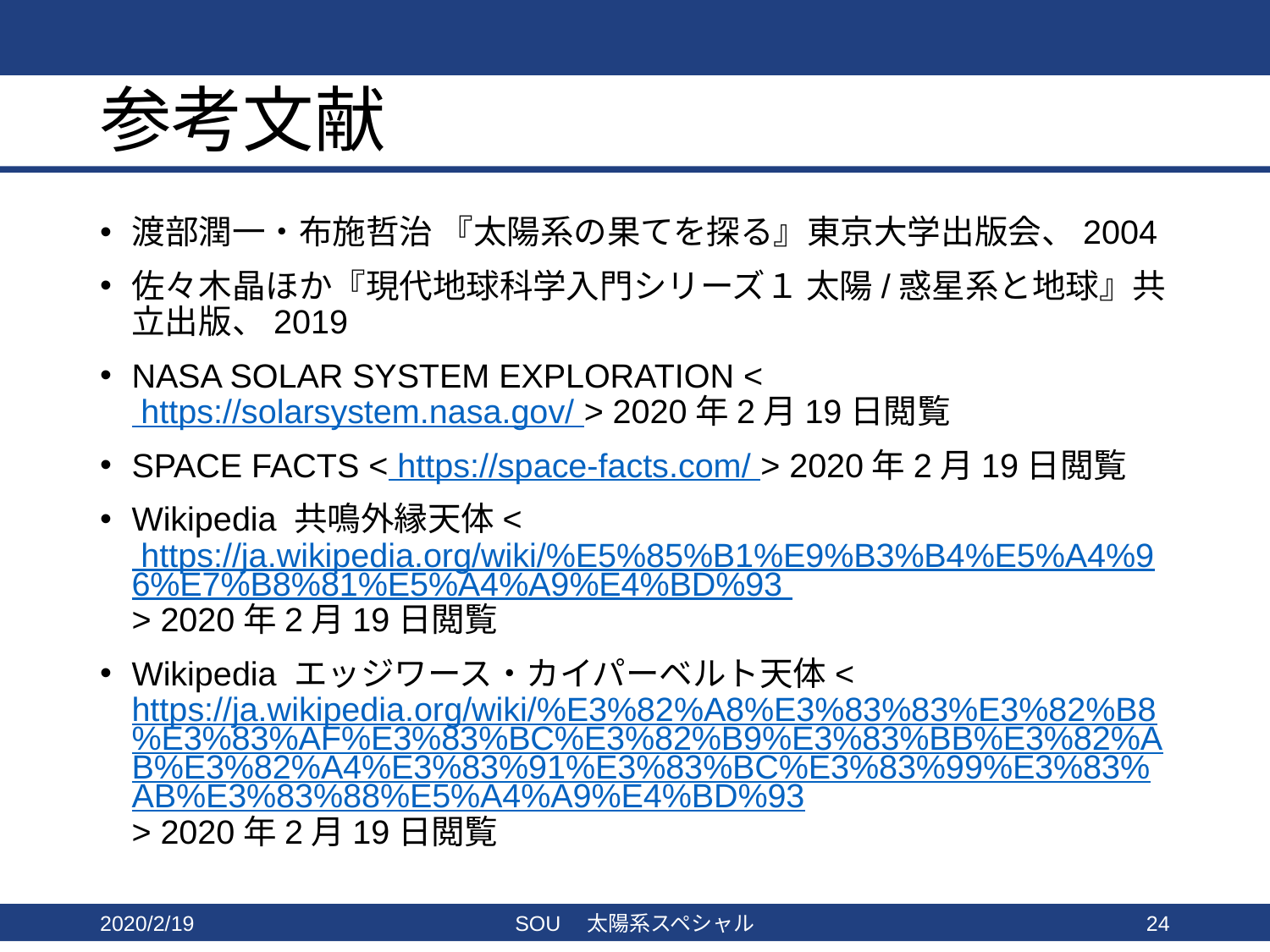

# 参考文献
渡部潤一・布施哲治 『太陽系の果てを探る』東京大学出版会、2004
佐々木晶ほか『現代地球科学入門シリーズ１ 太陽/惑星系と地球』共立出版、2019
NASA SOLAR SYSTEM EXPLORATION < https://solarsystem.nasa.gov/ > 2020年2月19日閲覧
SPACE FACTS < https://space-facts.com/ > 2020年2月19日閲覧
Wikipedia 共鳴外縁天体< https://ja.wikipedia.org/wiki/%E5%85%B1%E9%B3%B4%E5%A4%96%E7%B8%81%E5%A4%A9%E4%BD%93 > 2020年2月19日閲覧
Wikipedia エッジワース・カイパーベルト天体< https://ja.wikipedia.org/wiki/%E3%82%A8%E3%83%83%E3%82%B8%E3%83%AF%E3%83%BC%E3%82%B9%E3%83%BB%E3%82%AB%E3%82%A4%E3%83%91%E3%83%BC%E3%83%99%E3%83%AB%E3%83%88%E5%A4%A9%E4%BD%93> 2020年2月19日閲覧

2020/2/19
SOU　太陽系スペシャル
24